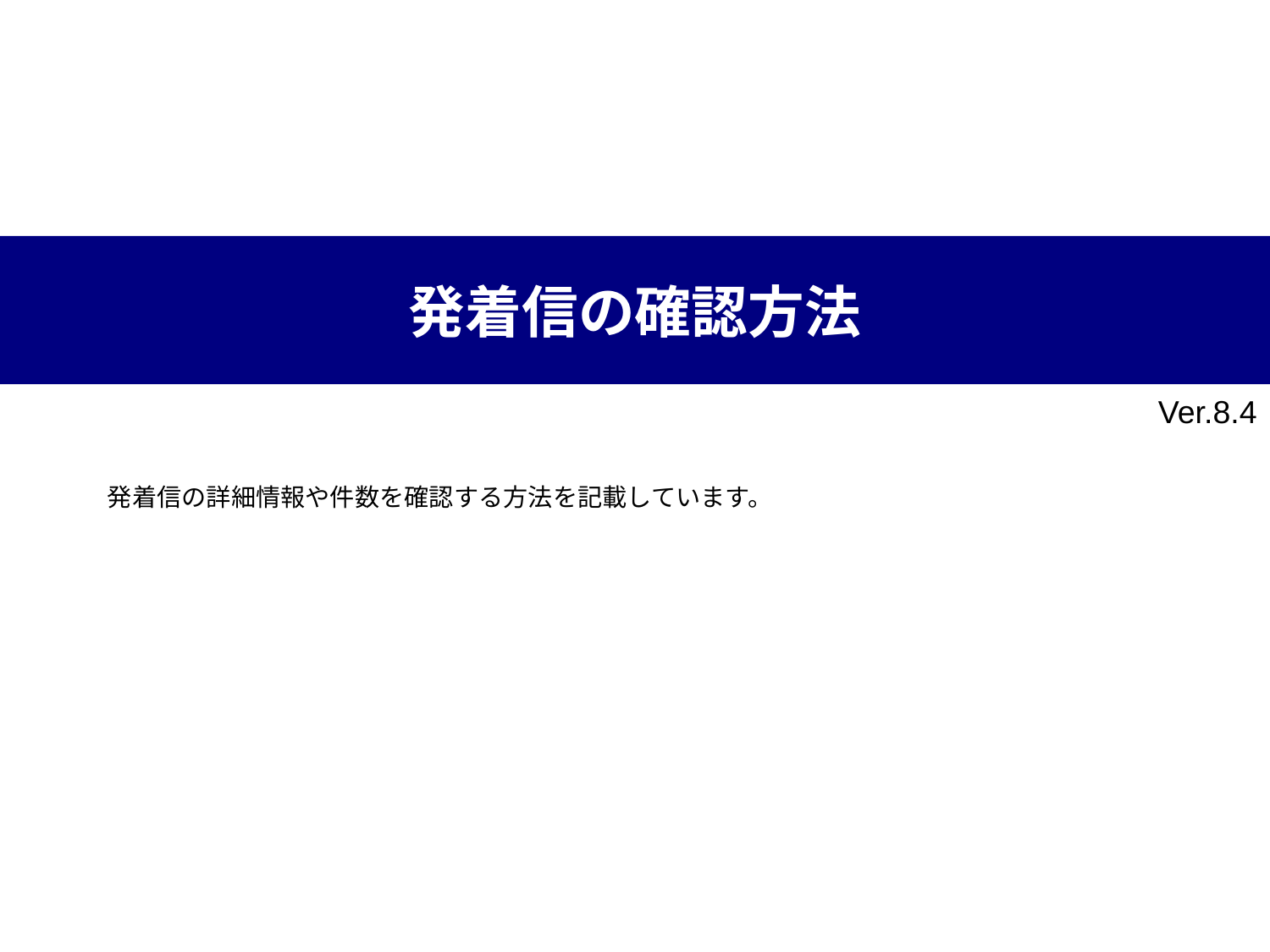

発着信の確認方法
Ver.8.4
発着信の詳細情報や件数を確認する方法を記載しています。